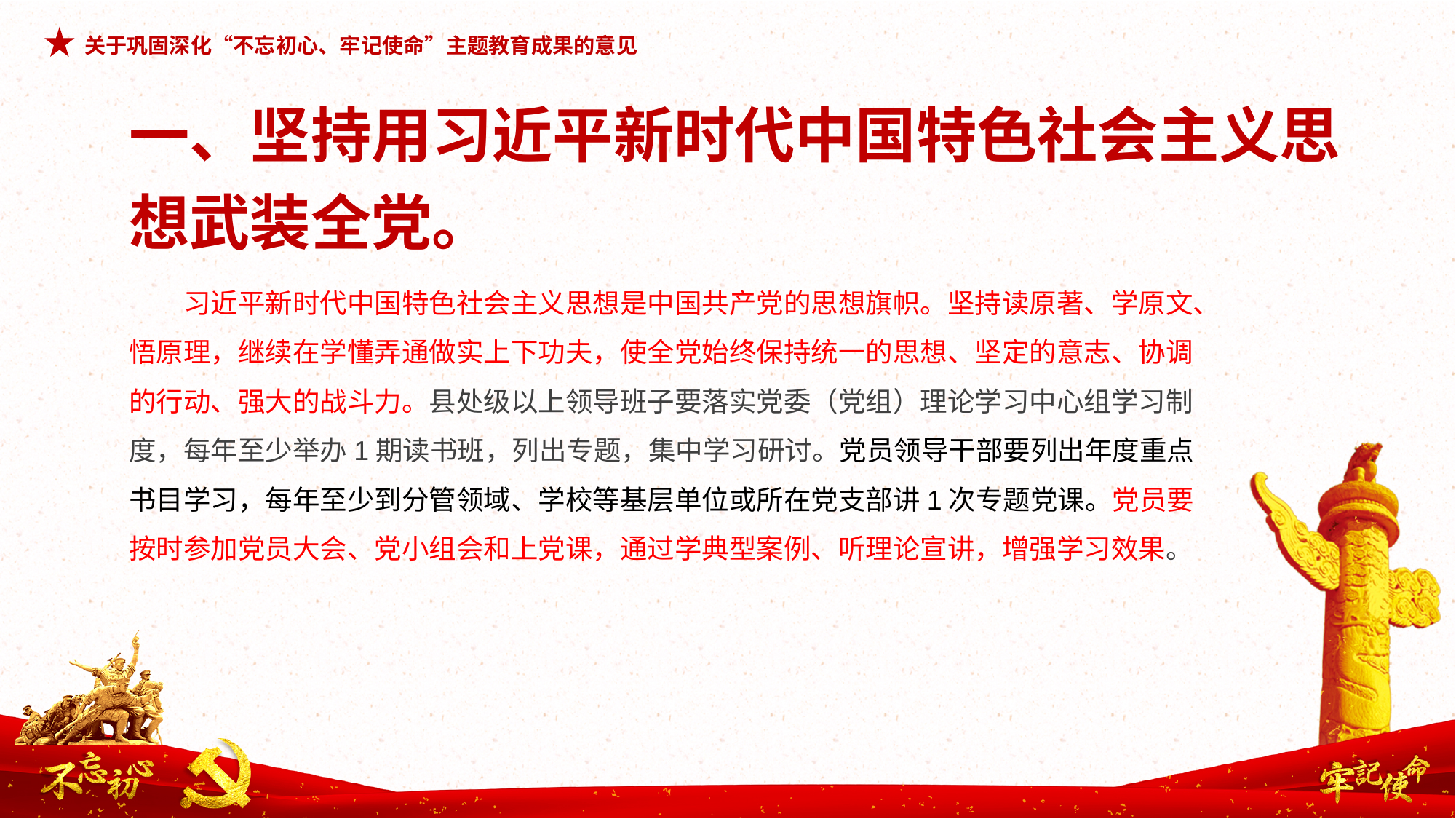

一、坚持用习近平新时代中国特色社会主义思想武装全党。
习近平新时代中国特色社会主义思想是中国共产党的思想旗帜。坚持读原著、学原文、悟原理，继续在学懂弄通做实上下功夫，使全党始终保持统一的思想、坚定的意志、协调的行动、强大的战斗力。县处级以上领导班子要落实党委（党组）理论学习中心组学习制度，每年至少举办1期读书班，列出专题，集中学习研讨。党员领导干部要列出年度重点书目学习，每年至少到分管领域、学校等基层单位或所在党支部讲1次专题党课。党员要按时参加党员大会、党小组会和上党课，通过学典型案例、听理论宣讲，增强学习效果。